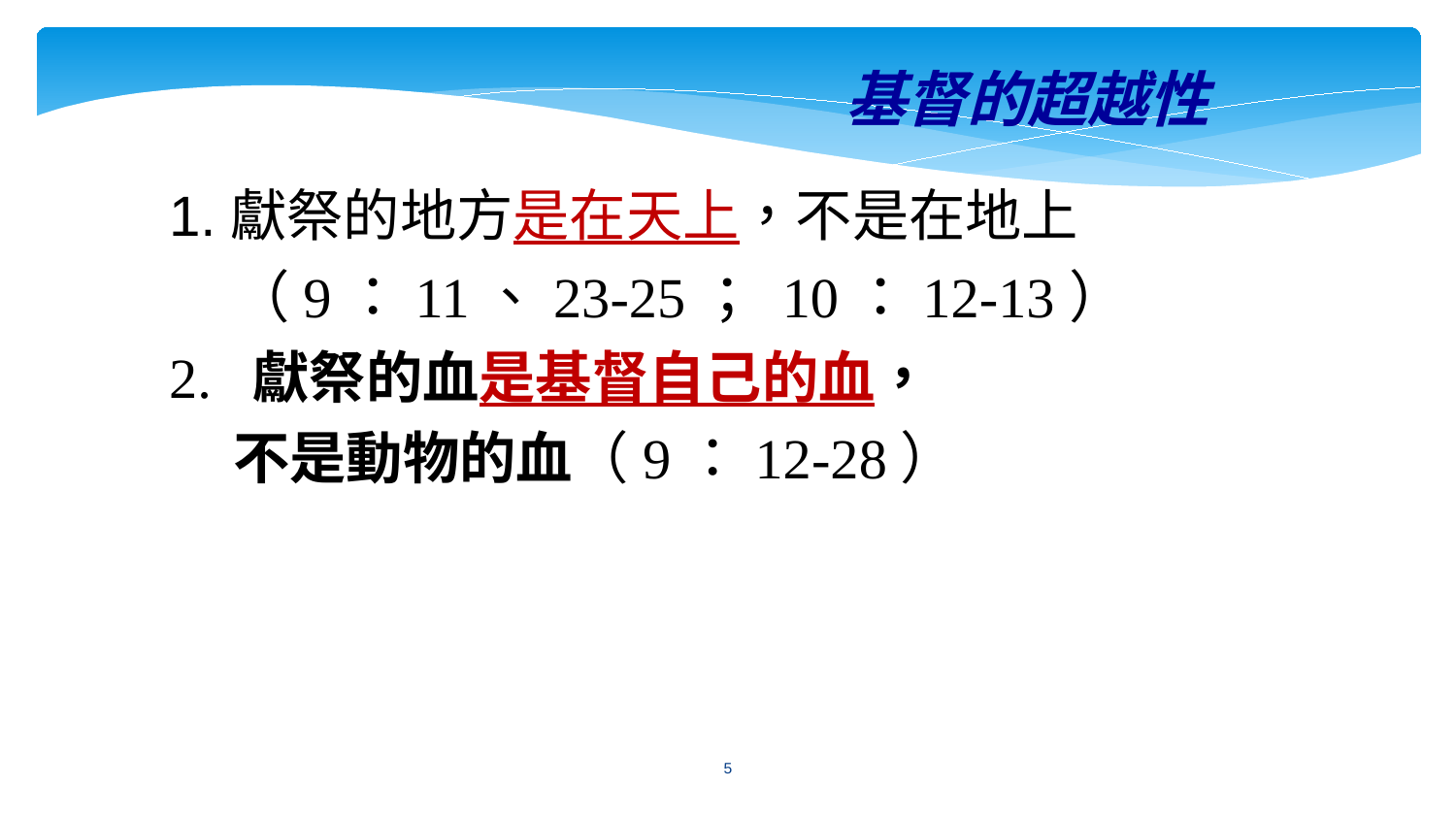

基督的超越性
獻祭的地方是在天上，不是在地上
    （9：11、23-25； 10：12-13）
2.  獻祭的血是基督自己的血，
     不是動物的血（9：12-28）
5